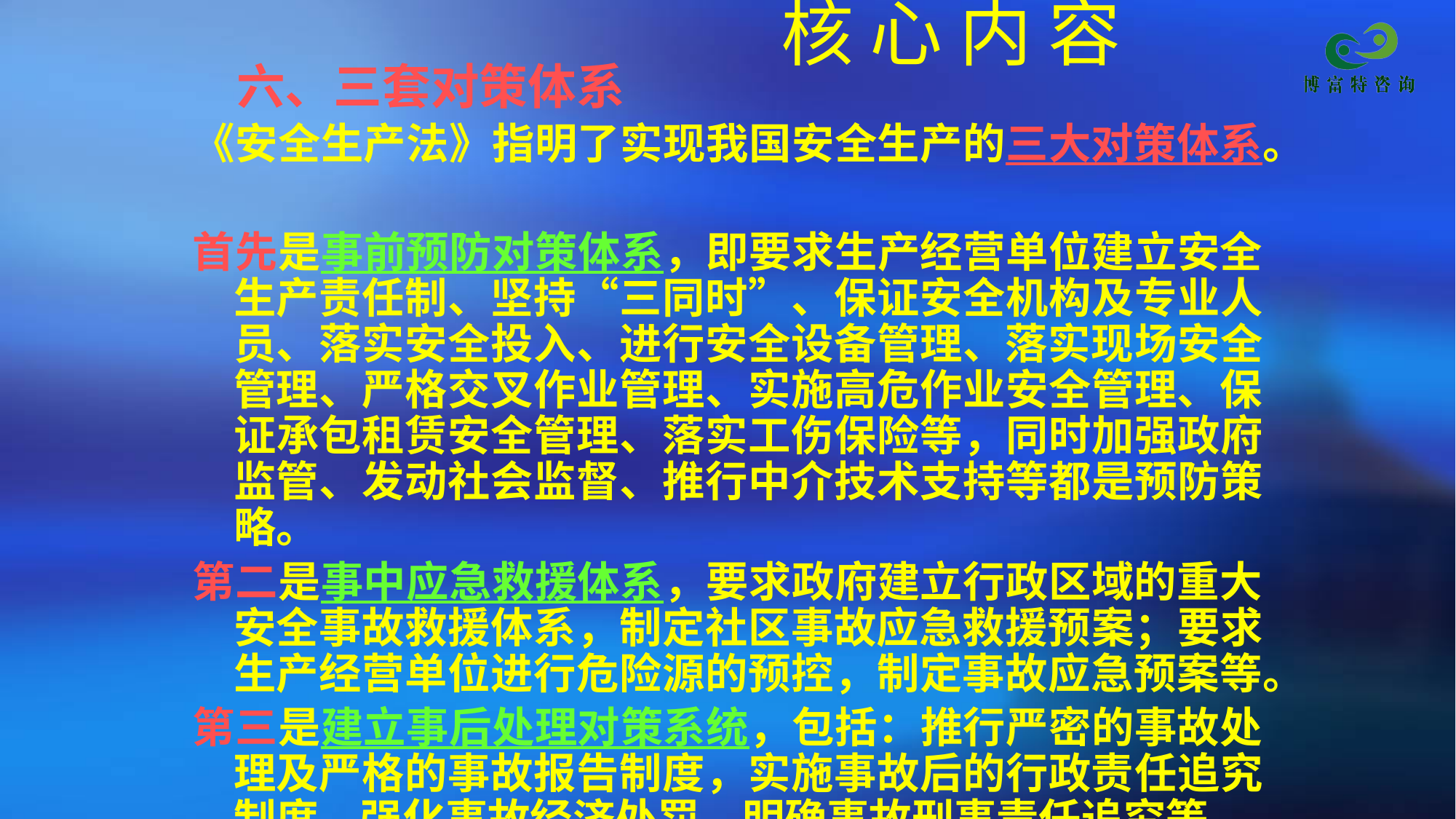

核 心 内 容
 六、三套对策体系
《安全生产法》指明了实现我国安全生产的三大对策体系。

首先是事前预防对策体系，即要求生产经营单位建立安全生产责任制、坚持“三同时”、保证安全机构及专业人员、落实安全投入、进行安全设备管理、落实现场安全管理、严格交叉作业管理、实施高危作业安全管理、保证承包租赁安全管理、落实工伤保险等，同时加强政府监管、发动社会监督、推行中介技术支持等都是预防策略。
第二是事中应急救援体系，要求政府建立行政区域的重大安全事故救援体系，制定社区事故应急救援预案；要求生产经营单位进行危险源的预控，制定事故应急预案等。
第三是建立事后处理对策系统，包括：推行严密的事故处理及严格的事故报告制度，实施事故后的行政责任追究制度，强化事故经济处罚，明确事故刑事责任追究等。